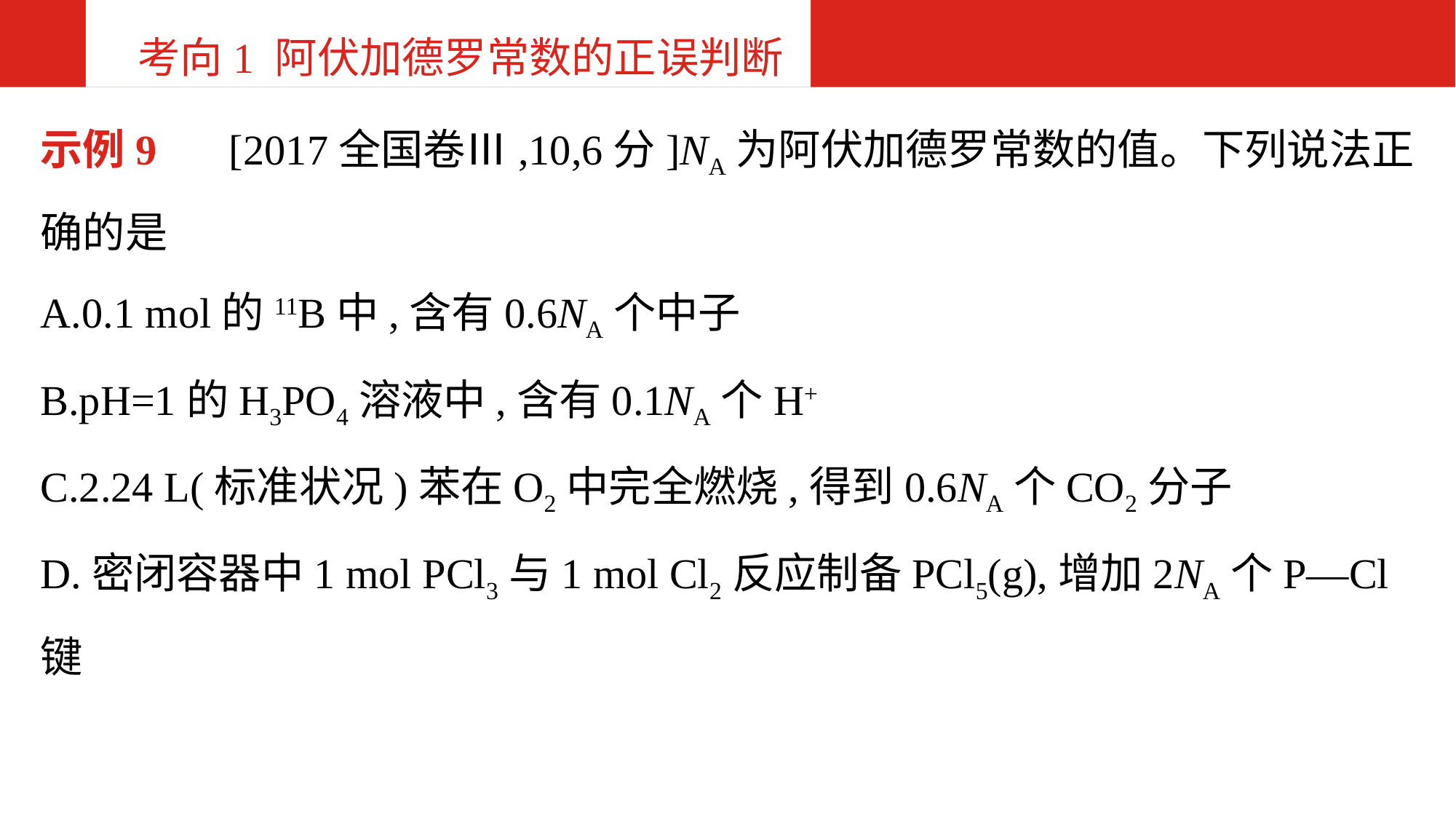

考向1 阿伏加德罗常数的正误判断

示例9　 [2017全国卷Ⅲ,10,6分]NA为阿伏加德罗常数的值。下列说法正确的是
A.0.1 mol的11B中,含有0.6NA个中子
B.pH=1的H3PO4溶液中,含有0.1NA个H+
C.2.24 L(标准状况)苯在O2中完全燃烧,得到0.6NA个CO2分子
D.密闭容器中1 mol PCl3与1 mol Cl2反应制备PCl5(g),增加2NA个P—Cl键